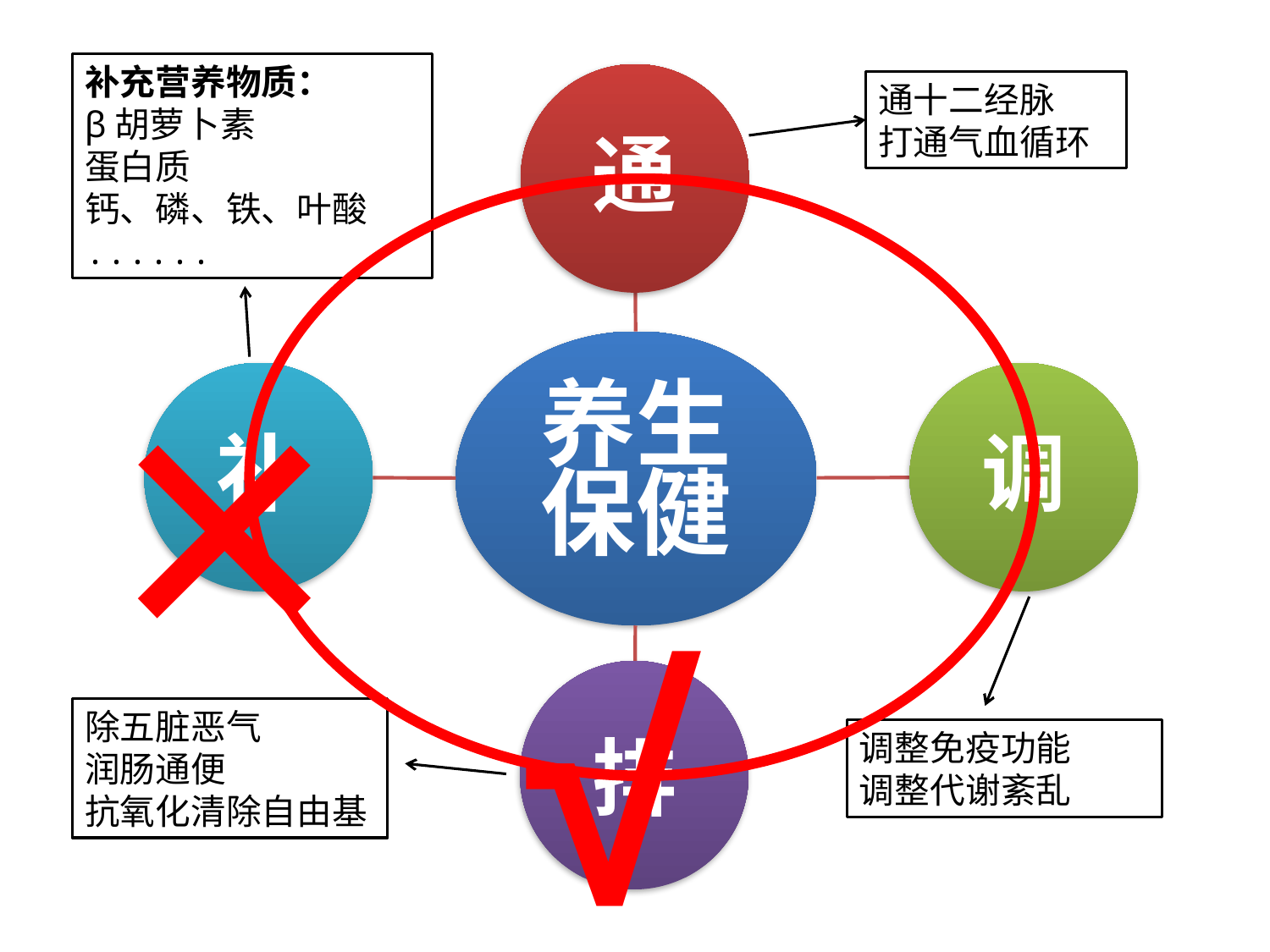

补充营养物质：
β胡萝卜素
蛋白质
钙、磷、铁、叶酸
......
养生
保健

通

调

排

补
通十二经脉
打通气血循环

×
√
除五脏恶气
润肠通便
抗氧化清除自由基
调整免疫功能
调整代谢紊乱